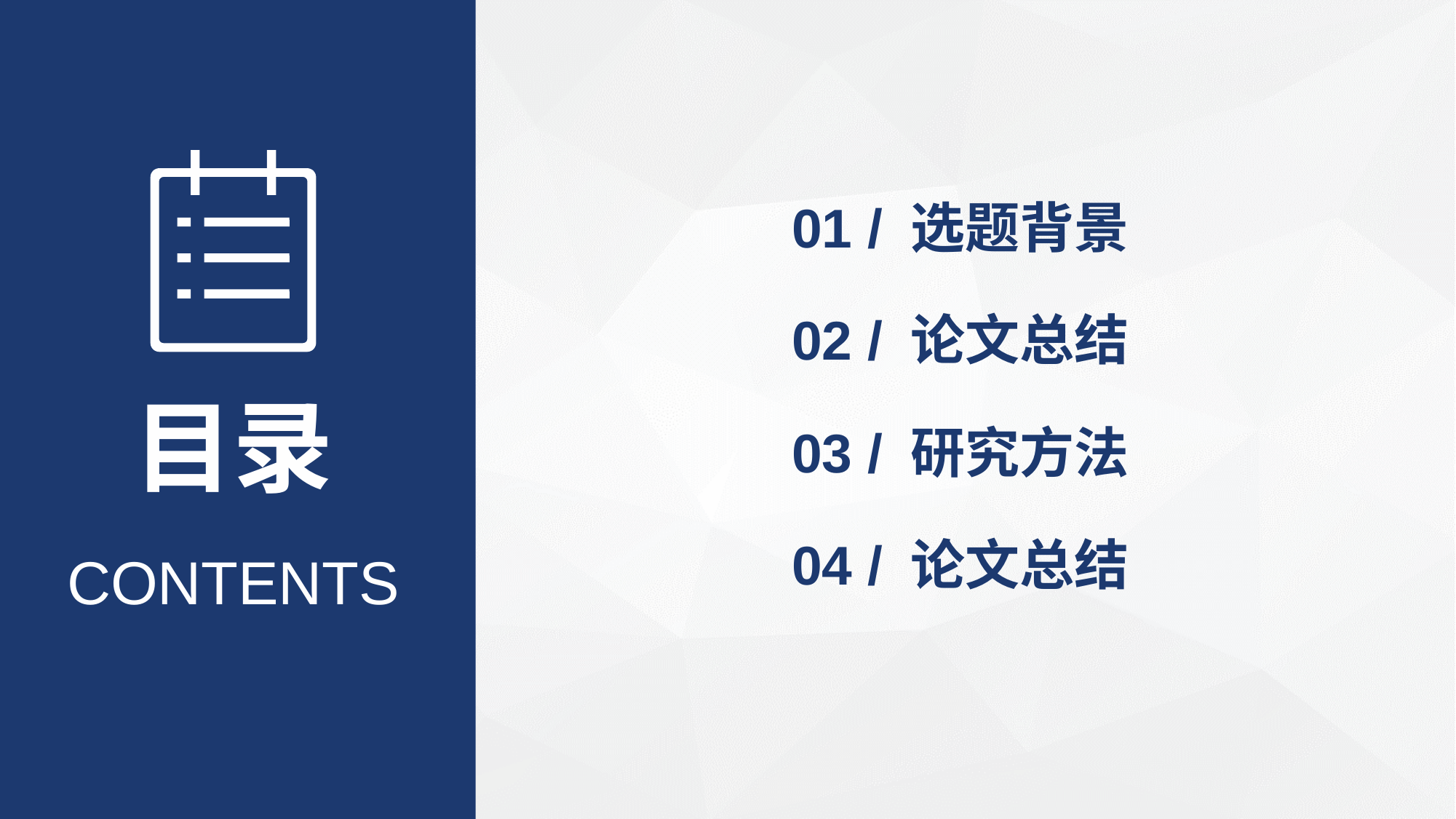

01 / 选题背景
02 / 论文总结
03 / 研究方法
04 / 论文总结
目录
CONTENTS